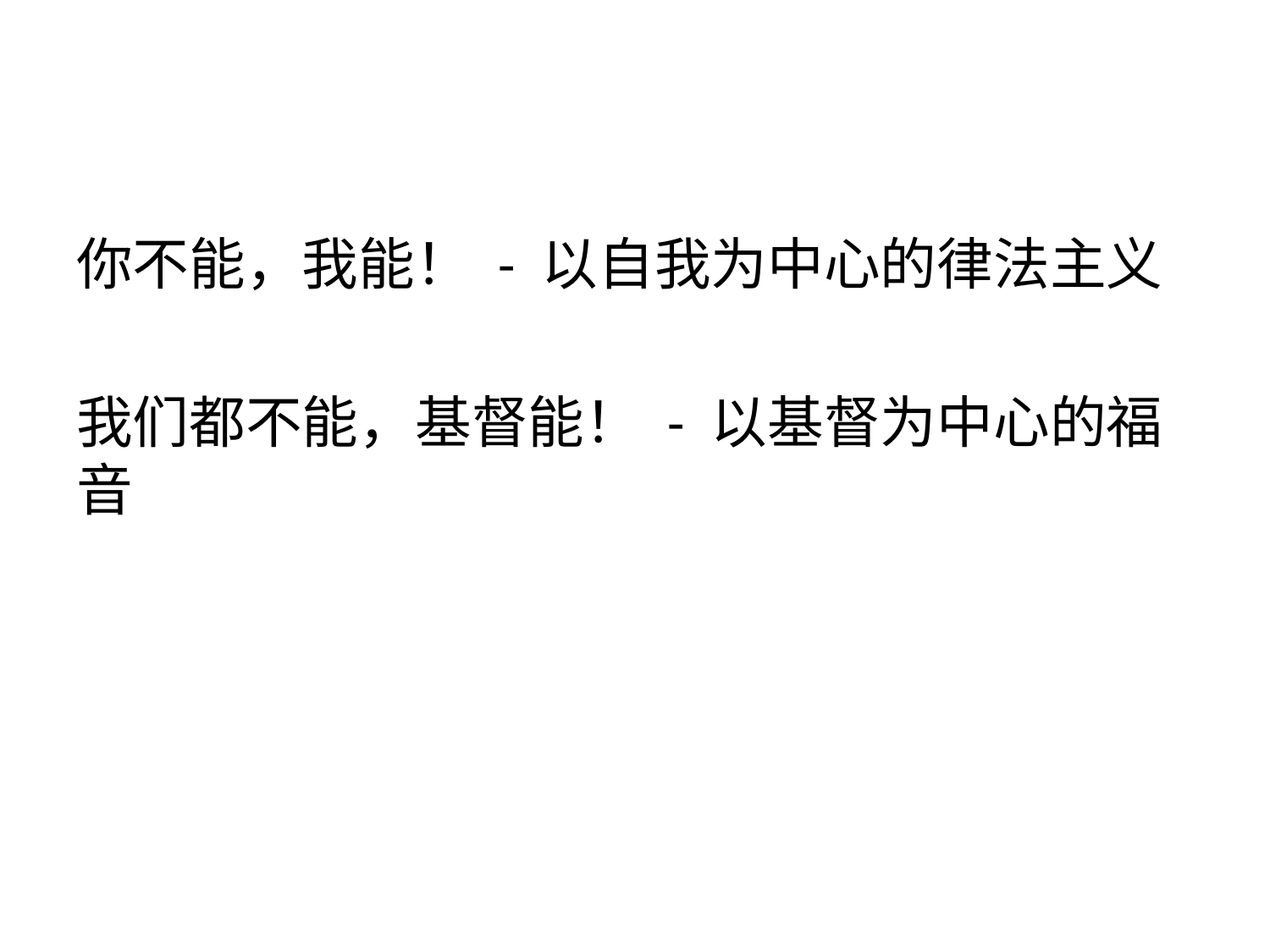

#
你不能，我能！ - 以自我为中心的律法主义

我们都不能，基督能！ - 以基督为中心的福音